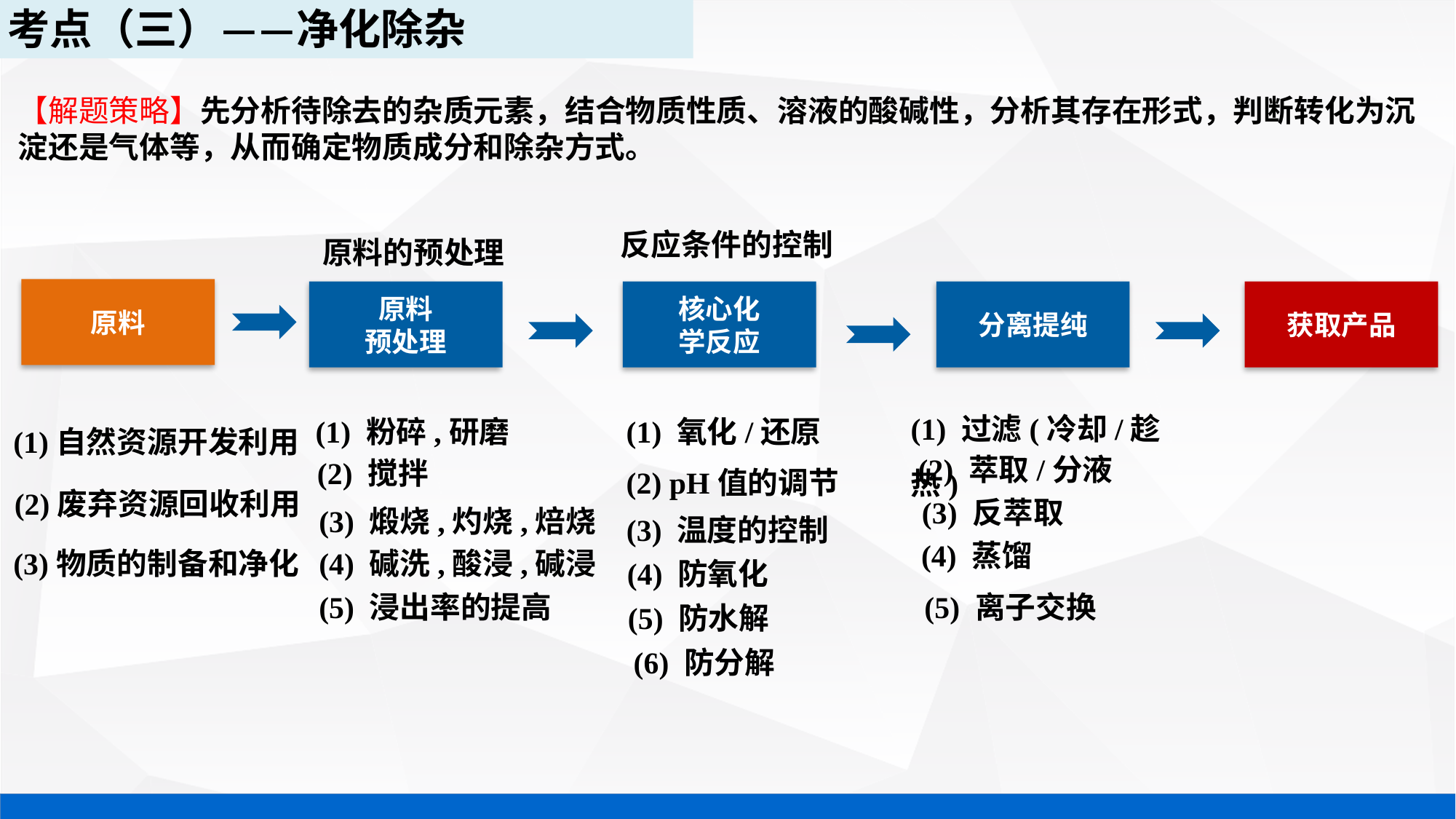

考点（三）——净化除杂
【解题策略】先分析待除去的杂质元素，结合物质性质、溶液的酸碱性，分析其存在形式，判断转化为沉淀还是气体等，从而确定物质成分和除杂方式。
反应条件的控制
原料的预处理
原料
原料
预处理
核心化
学反应
分离提纯
获取产品

(1) 过滤(冷却/趁热)
(2) 萃取/分液
(3) 反萃取
(4) 蒸馏
(5) 离子交换
(1) 氧化/还原
(2) pH值的调节
(3) 温度的控制
(4) 防氧化
(5) 防水解
(6) 防分解
(1) 粉碎,研磨
(2) 搅拌
(3) 煅烧,灼烧,焙烧
(5) 浸出率的提高
(4) 碱洗,酸浸,碱浸
(1)自然资源开发利用
(2)废弃资源回收利用
(3)物质的制备和净化